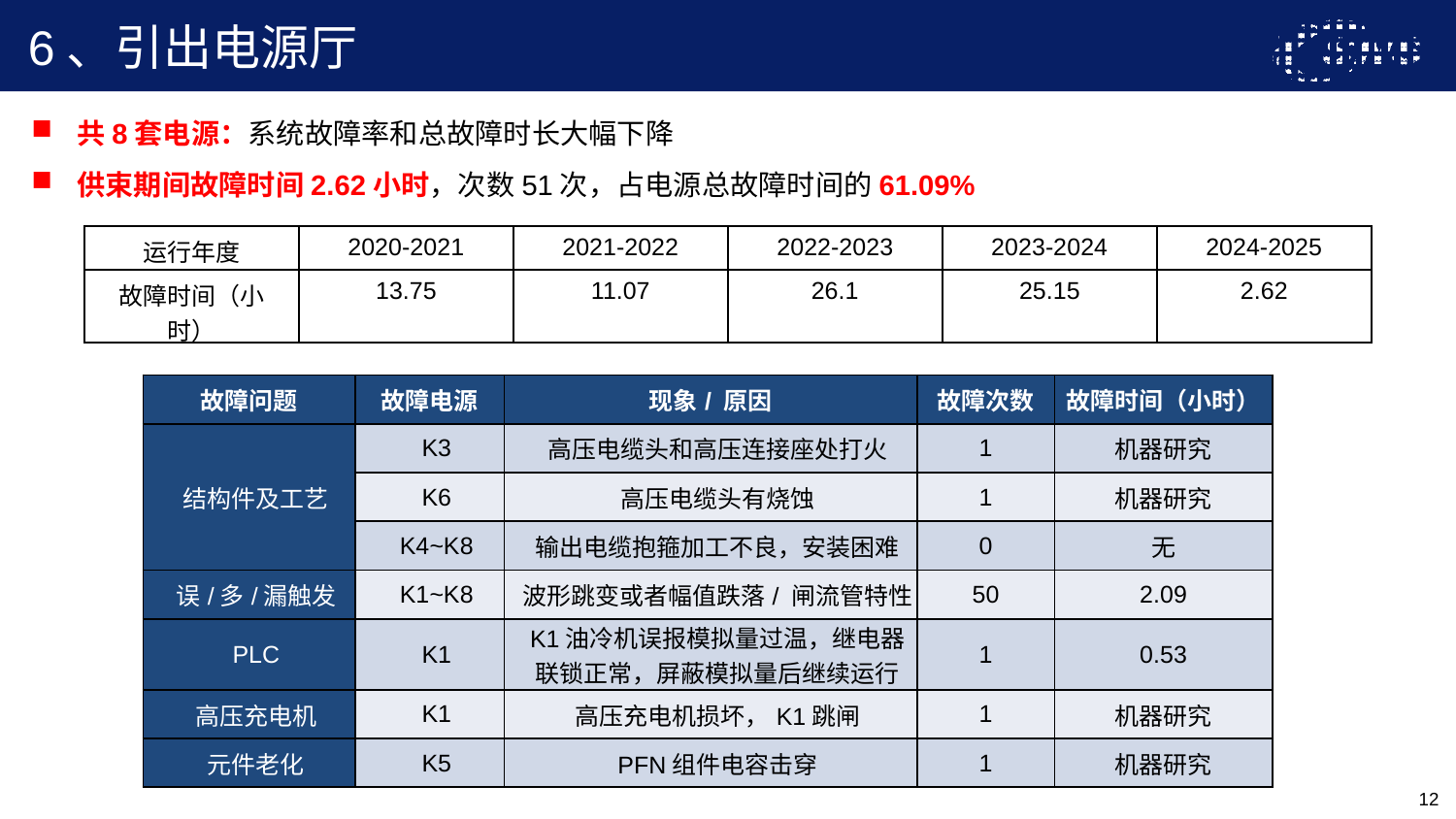

# 6、引出电源厅
共8套电源：系统故障率和总故障时长大幅下降
供束期间故障时间2.62小时，次数51次，占电源总故障时间的61.09%
| 运行年度 | 2020-2021 | 2021-2022 | 2022-2023 | 2023-2024 | 2024-2025 |
| --- | --- | --- | --- | --- | --- |
| 故障时间（小时） | 13.75 | 11.07 | 26.1 | 25.15 | 2.62 |
| 故障问题 | 故障电源 | 现象/ 原因 | 故障次数 | 故障时间（小时） |
| --- | --- | --- | --- | --- |
| 结构件及工艺 | K3 | 高压电缆头和高压连接座处打火 | 1 | 机器研究 |
|  | K6 | 高压电缆头有烧蚀 | 1 | 机器研究 |
|  | K4~K8 | 输出电缆抱箍加工不良，安装困难 | 0 | 无 |
| 误/多/漏触发 | K1~K8 | 波形跳变或者幅值跌落/ 闸流管特性 | 50 | 2.09 |
| PLC | K1 | K1油冷机误报模拟量过温，继电器 联锁正常，屏蔽模拟量后继续运行 | 1 | 0.53 |
| 高压充电机 | K1 | 高压充电机损坏，K1跳闸 | 1 | 机器研究 |
| 元件老化 | K5 | PFN组件电容击穿 | 1 | 机器研究 |
12